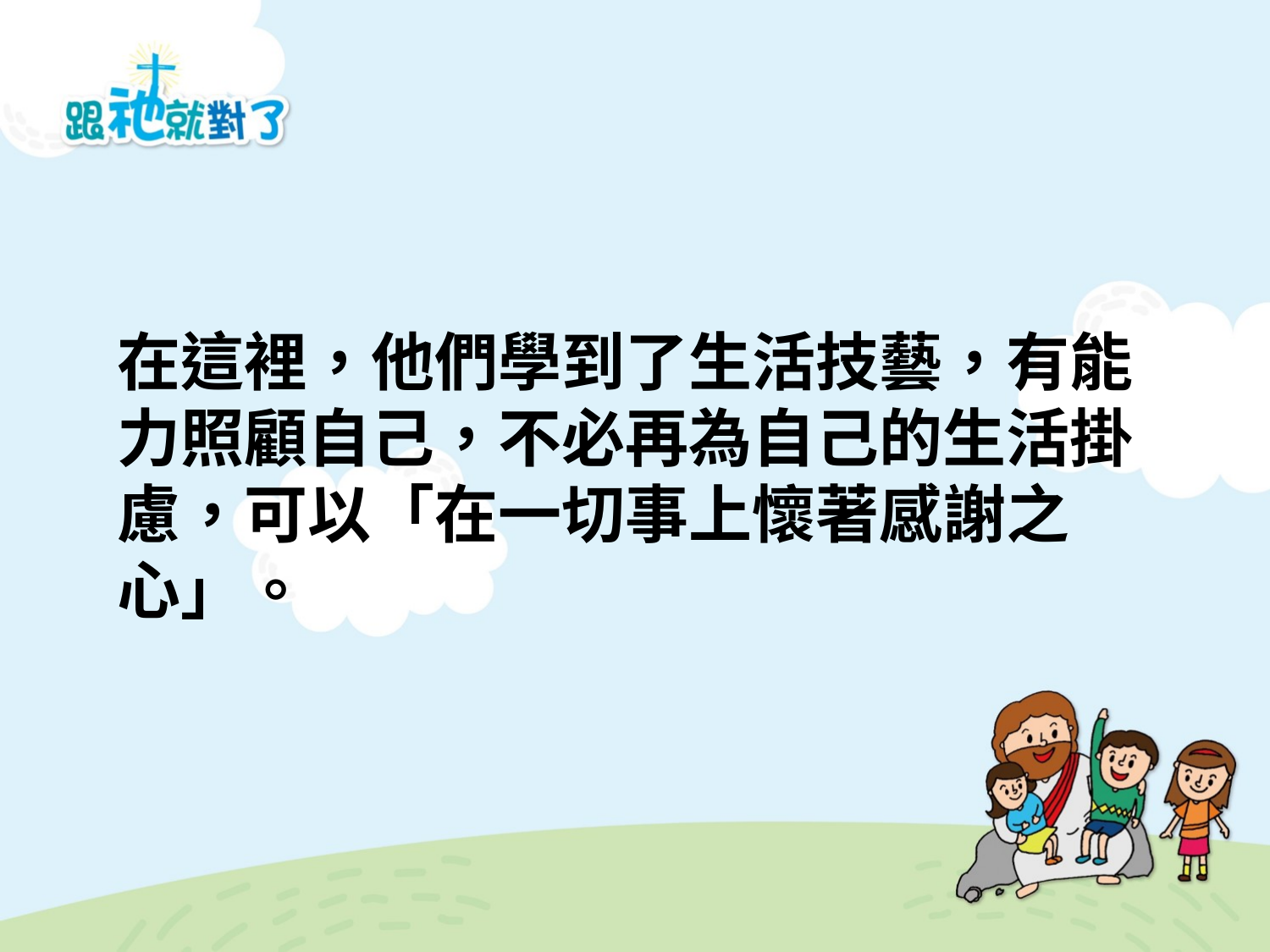

在這裡，他們學到了生活技藝，有能力照顧自己，不必再為自己的生活掛慮，可以「在一切事上懷著感謝之心」。